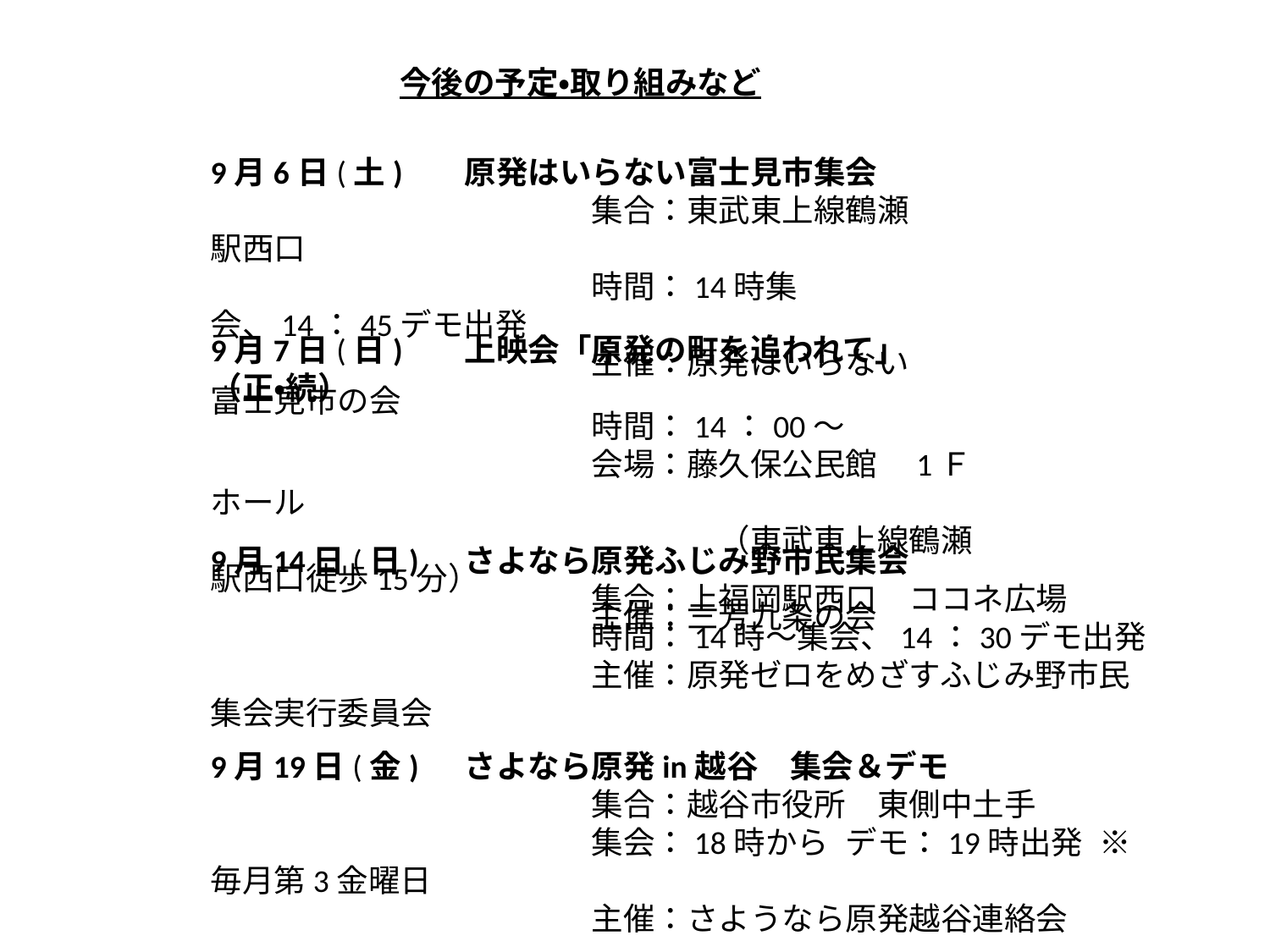

今後の予定・取り組みなど
9月6日(土)	原発はいらない富士見市集会
			集合：東武東上線鶴瀬駅西口
			時間：14時集会、14：45デモ出発
			主催：原発はいらない富士見市の会
9月7日(日)	上映会「原発の町を追われて」（正・続）
			時間：14：00～
			会場：藤久保公民館　1Ｆホール
				（東武東上線鶴瀬駅西口徒歩15分）
			主催：三芳九条の会
9月14日(日)	さよなら原発ふじみ野市民集会
			集合：上福岡駅西口　ココネ広場
			時間：14時～集会、14：30デモ出発
			主催：原発ゼロをめざすふじみ野市民集会実行委員会

9月19日(金)	さよなら原発in越谷　集会＆デモ
			集合：越谷市役所　東側中土手
			集会：18時から	デモ：19時出発	※毎月第3金曜日
			主催：さようなら原発越谷連絡会